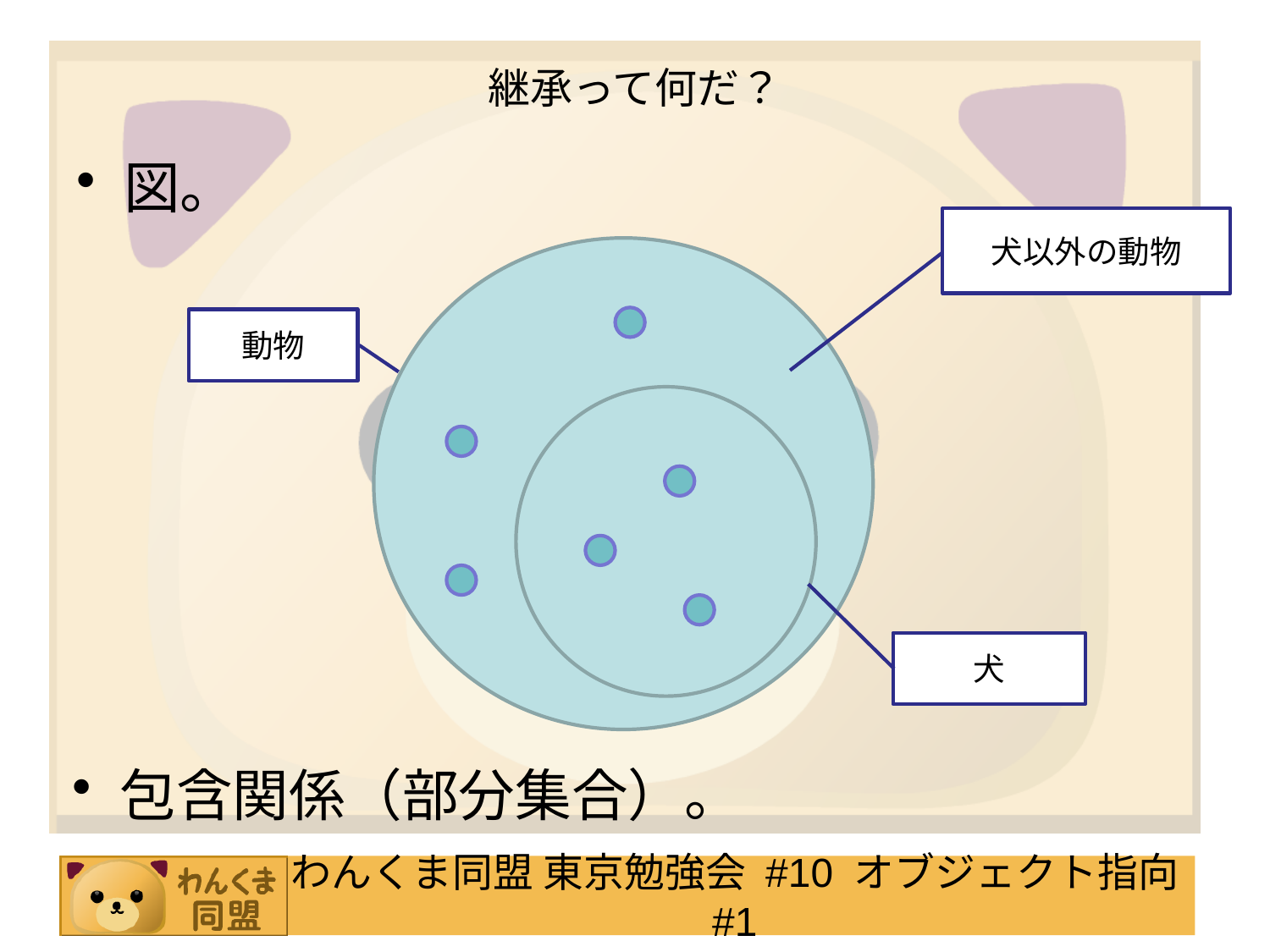

# 継承って何だ？
図。
犬以外の動物

犬

動物

包含関係（部分集合）。